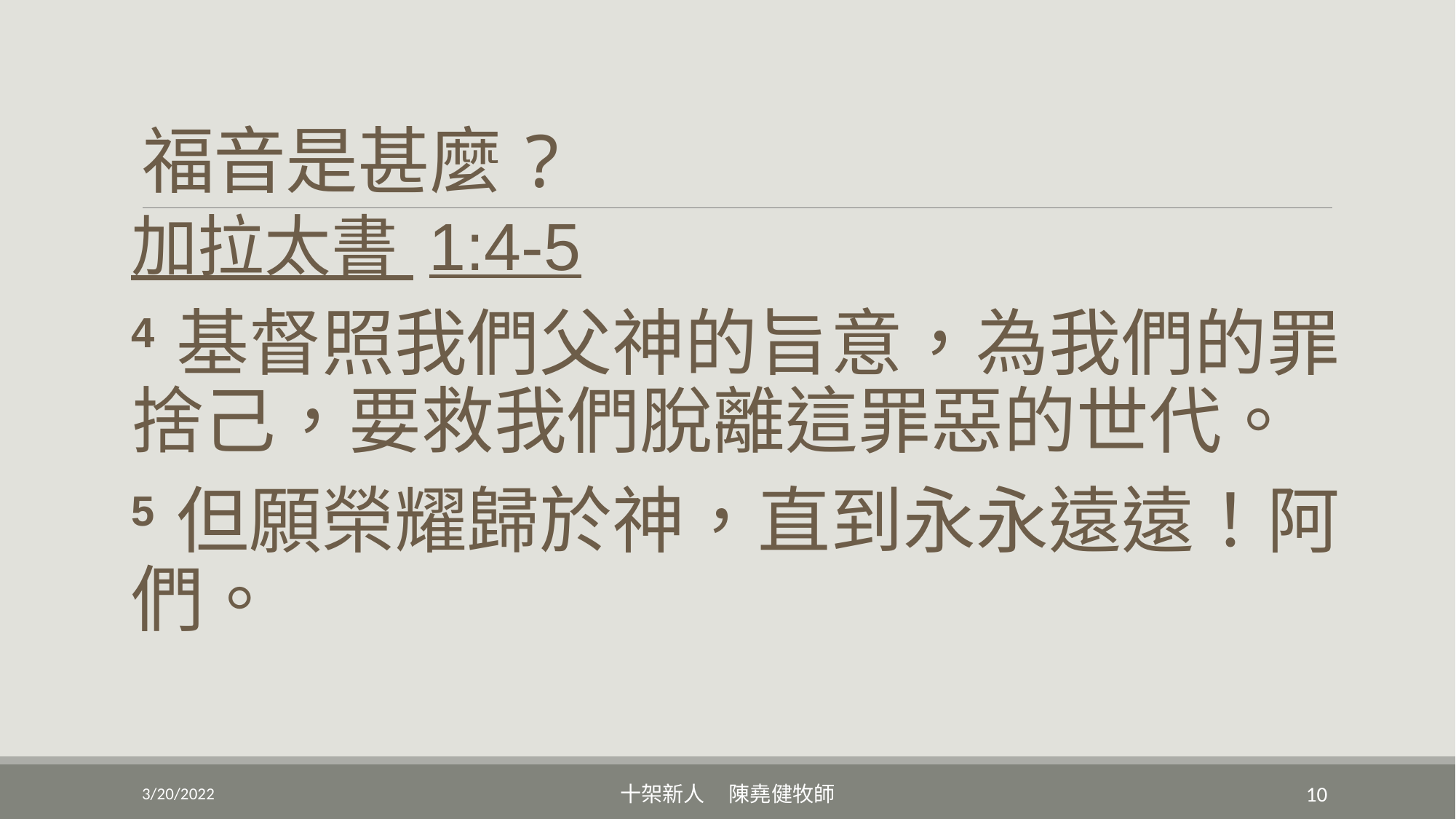

# 福音是甚麼?
加拉太書 1:4-5
4 基督照我們父神的旨意，為我們的罪捨己，要救我們脫離這罪惡的世代。
5 但願榮耀歸於神，直到永永遠遠！阿們。
3/20/2022
十架新人     陳堯健牧師
10